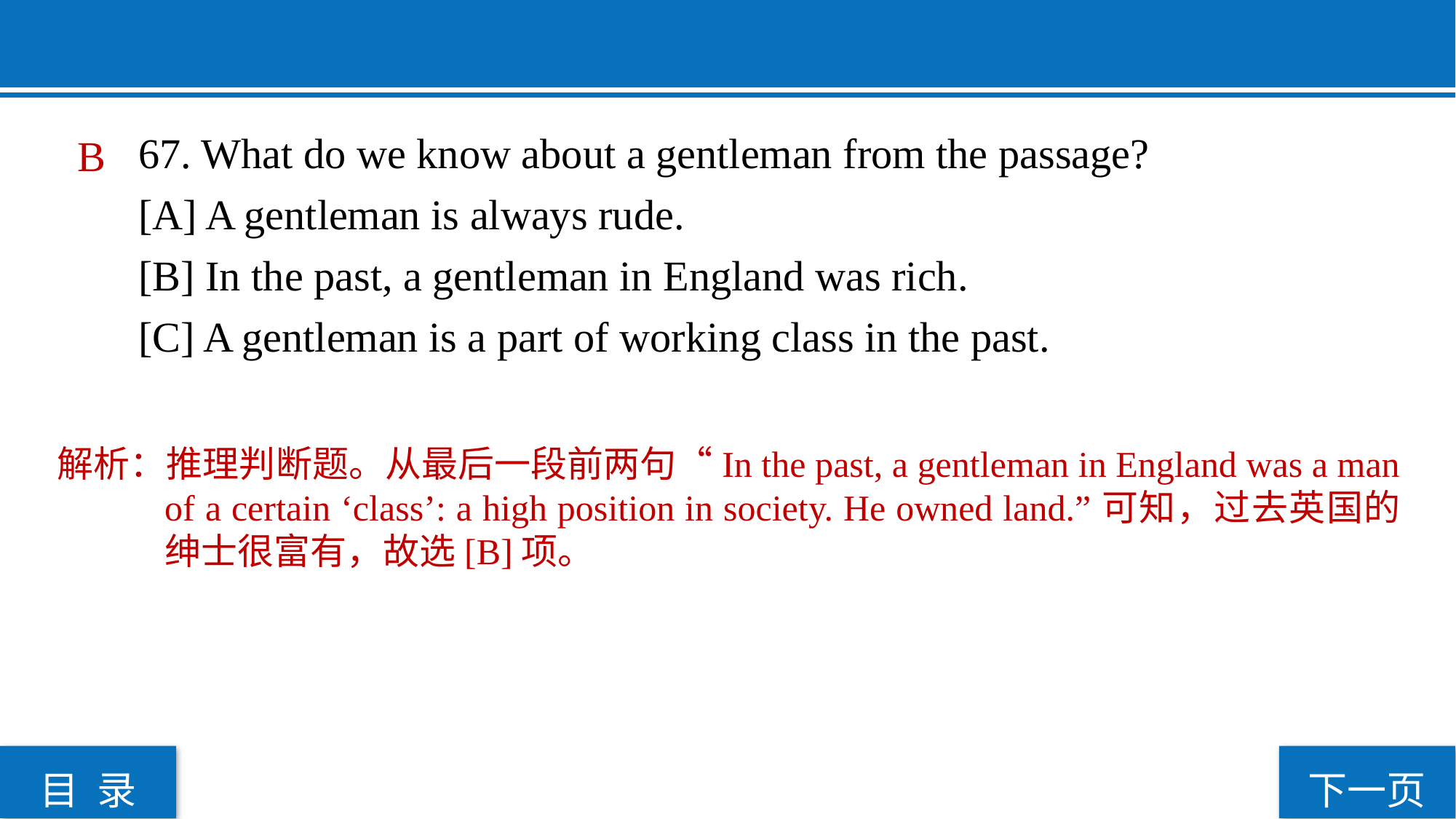

67. What do we know about a gentleman from the passage?
[A] A gentleman is always rude.
[B] In the past, a gentleman in England was rich.
[C] A gentleman is a part of working class in the past.
B
解析：推理判断题。从最后一段前两句“In the past, a gentleman in England was a man of a certain ‘class’: a high position in society. He owned land.”可知，过去英国的绅士很富有，故选[B]项。